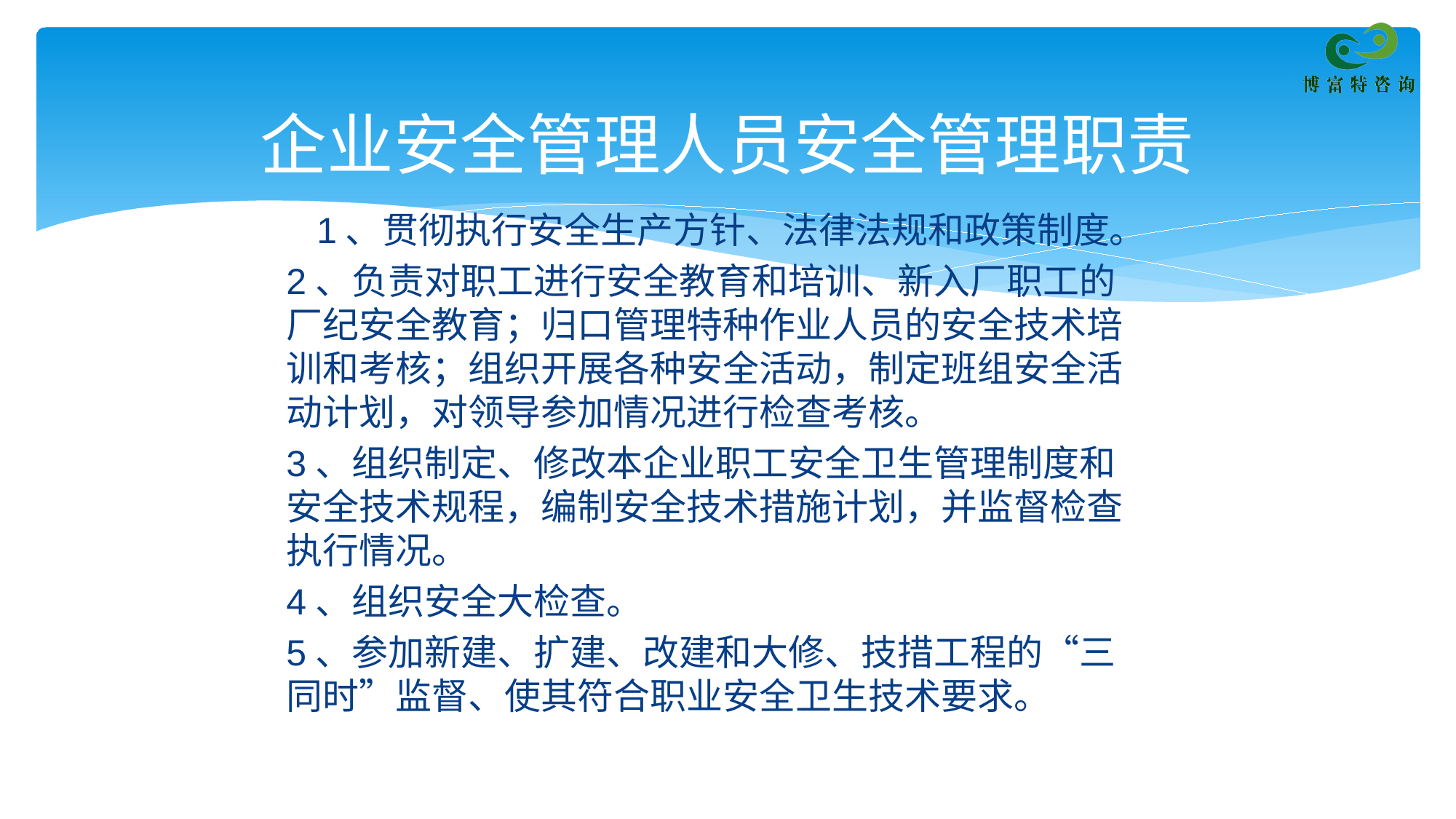

# 企业安全管理人员安全管理职责
   1、贯彻执行安全生产方针、法律法规和政策制度。
2、负责对职工进行安全教育和培训、新入厂职工的厂纪安全教育；归口管理特种作业人员的安全技术培训和考核；组织开展各种安全活动，制定班组安全活动计划，对领导参加情况进行检查考核。
3、组织制定、修改本企业职工安全卫生管理制度和安全技术规程，编制安全技术措施计划，并监督检查执行情况。
4、组织安全大检查。
5、参加新建、扩建、改建和大修、技措工程的“三同时”监督、使其符合职业安全卫生技术要求。